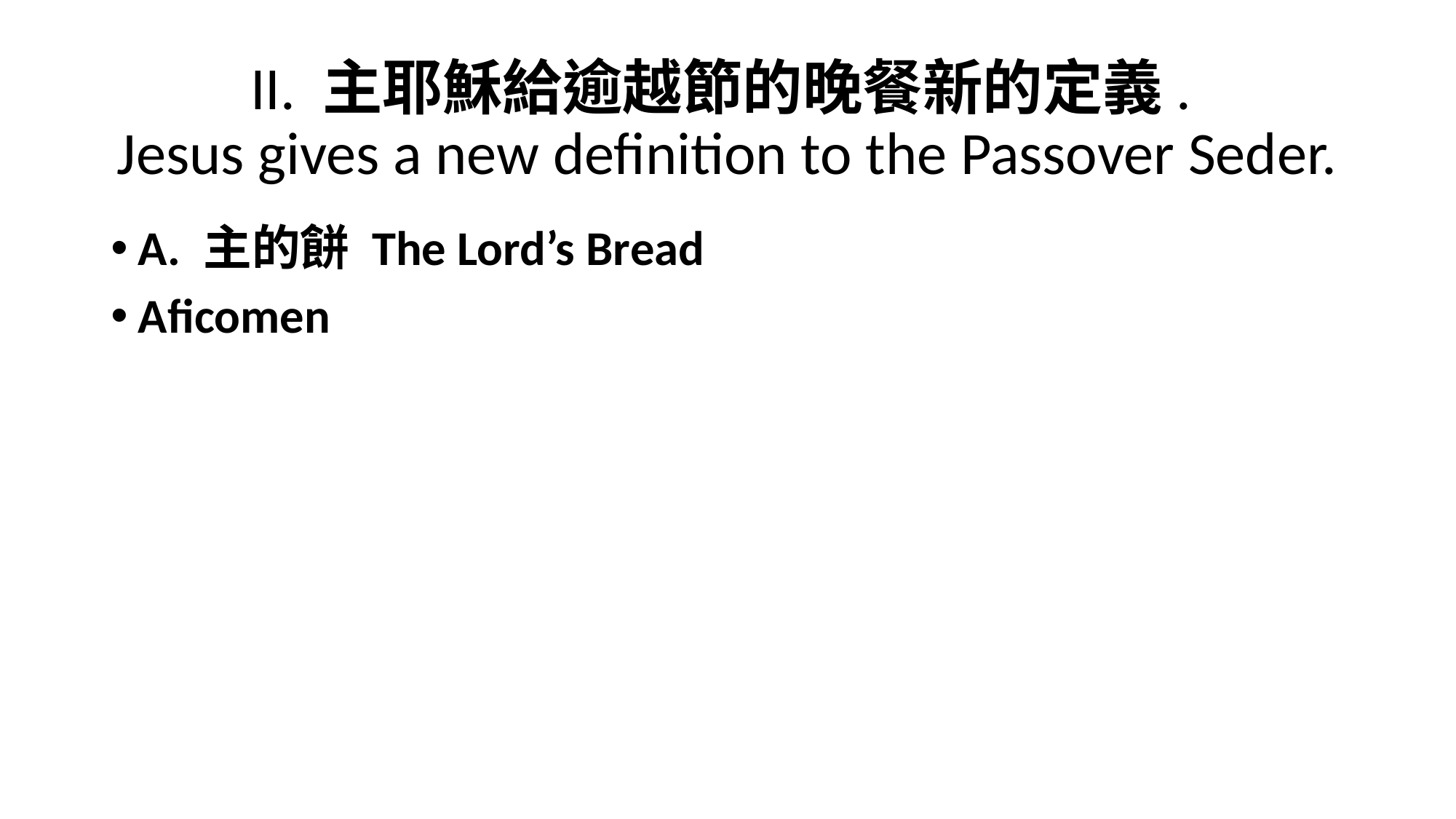

# II. 主耶穌給逾越節的晚餐新的定義. Jesus gives a new definition to the Passover Seder.
A. 主的餅 The Lord’s Bread
Aficomen